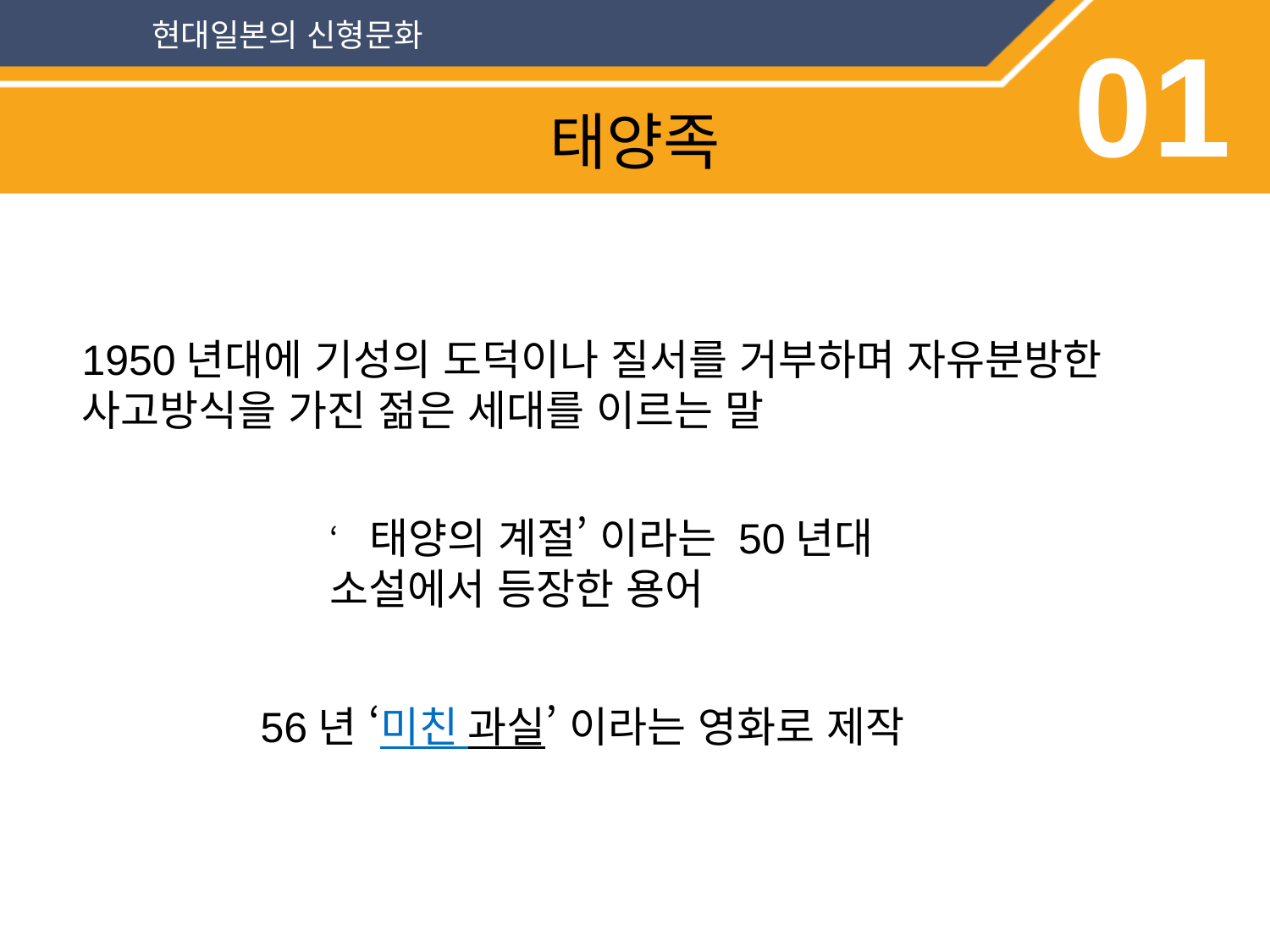

현대일본의 신형문화
01
태양족
1950년대에 기성의 도덕이나 질서를 거부하며 자유분방한 사고방식을 가진 젊은 세대를 이르는 말
‘태양의 계절’ 이라는 50년대 소설에서 등장한 용어
56년 ‘미친 과실’ 이라는 영화로 제작